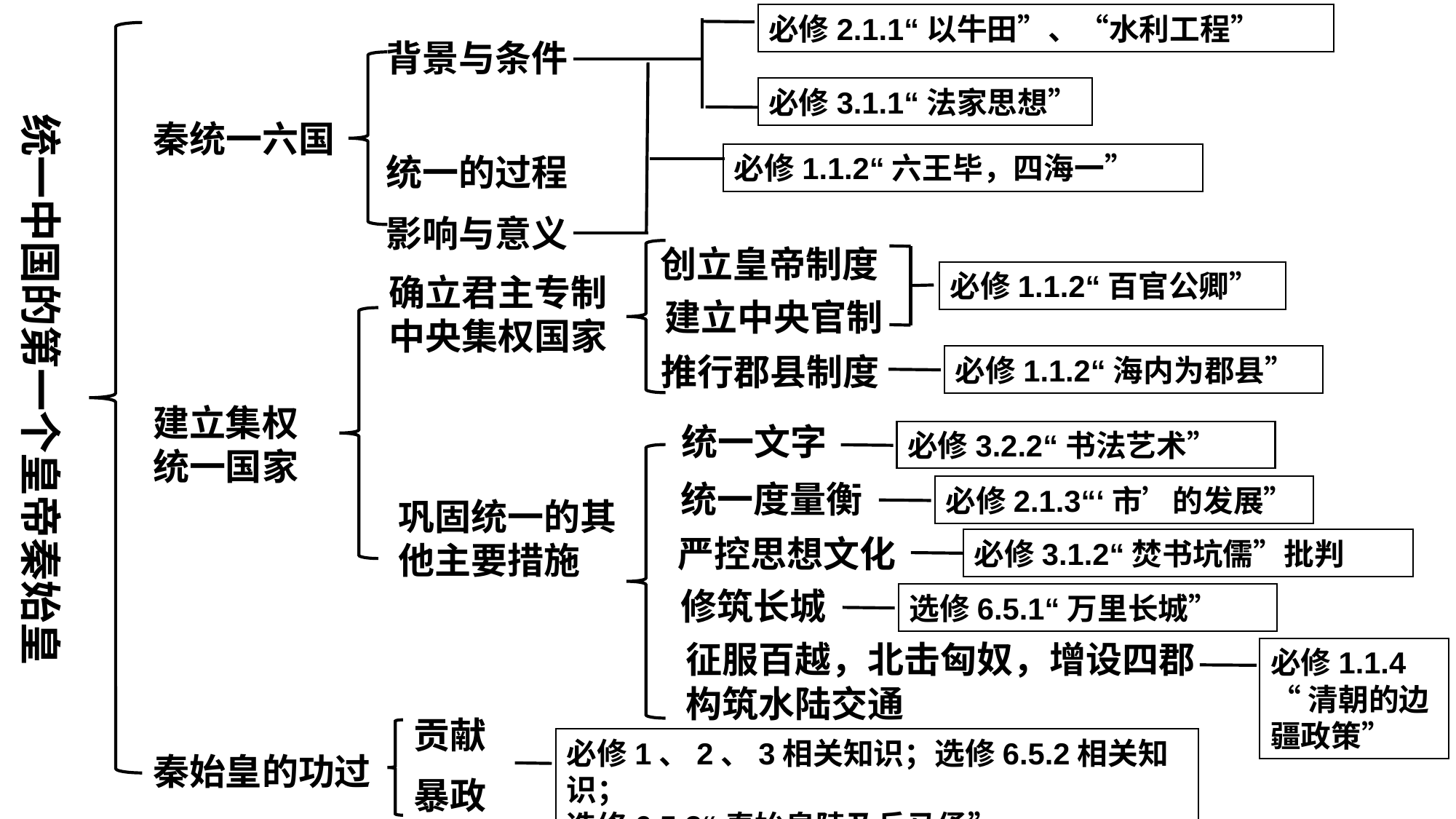

必修2.1.1“以牛田”、“水利工程”
必修3.1.1“法家思想”
必修1.1.2“六王毕，四海一”

背景与条件
统一的过程
影响与意义

秦统一六国
统一中国的第一个皇帝秦始皇
创立皇帝制度
建立中央官制
推行郡县制度

确立君主专制
中央集权国家
必修1.1.2“百官公卿”

建立集权
统一国家
必修1.1.2“海内为郡县”
统一文字
统一度量衡
严控思想文化
修筑长城
征服百越，北击匈奴，增设四郡
构筑水陆交通
必修3.2.2“书法艺术”

巩固统一的其
他主要措施
必修2.1.3“‘市’的发展”
必修3.1.2“焚书坑儒”批判
选修6.5.1“万里长城”
必修1.1.4
“清朝的边
疆政策”
贡献

秦始皇的功过
暴政
必修1、2、3相关知识；选修6.5.2相关知识；
选修6.5.3“秦始皇陵及兵马俑”